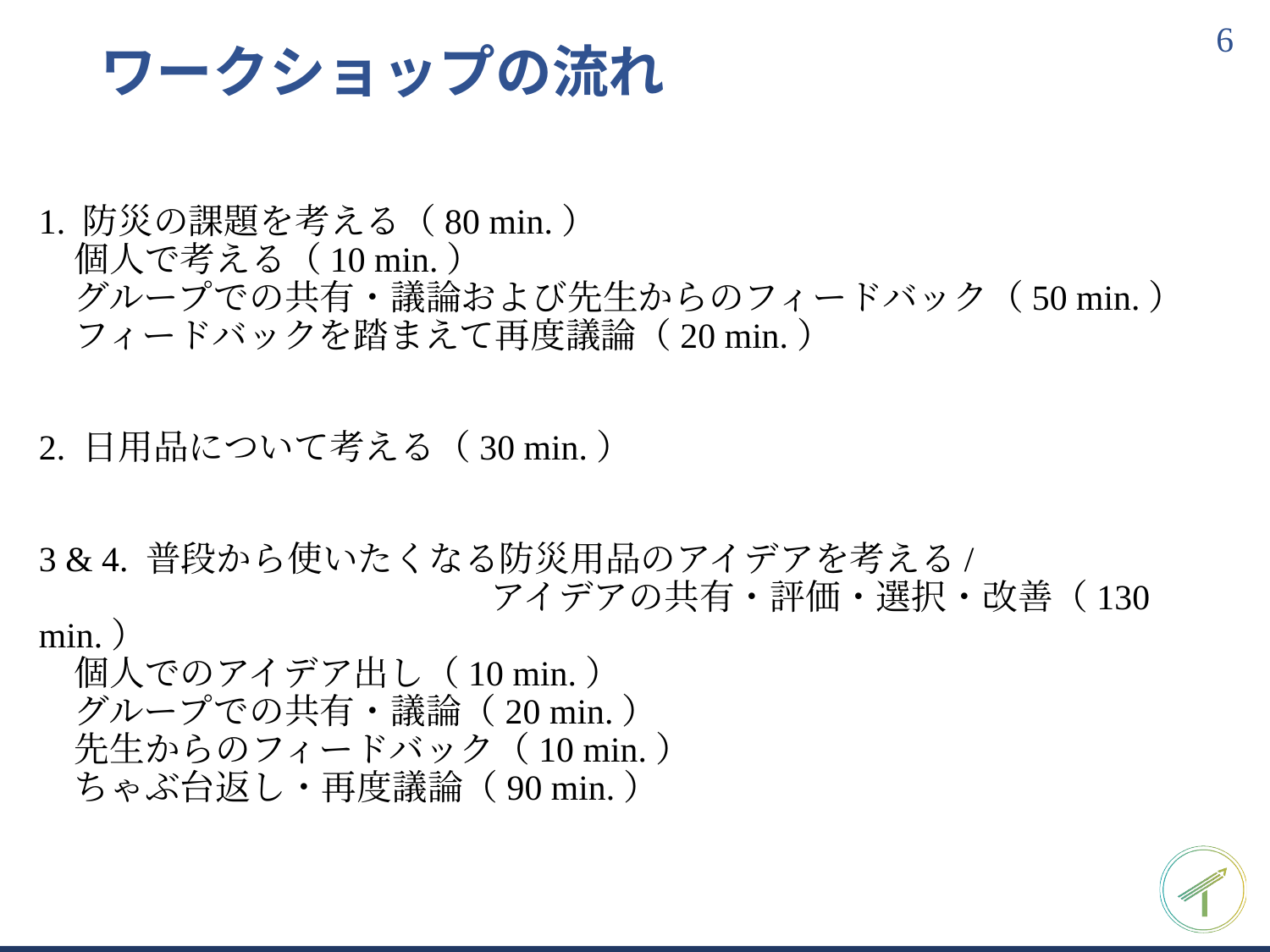

# ワークショップの流れ
1. 防災の課題を考える（80 min.）
　個人で考える（10 min.）
　グループでの共有・議論および先生からのフィードバック（50 min.）
　フィードバックを踏まえて再度議論（20 min.）

2. 日用品について考える（30 min.）

3 & 4. 普段から使いたくなる防災用品のアイデアを考える/
			　　アイデアの共有・評価・選択・改善（130 min.）
　個人でのアイデア出し（10 min.）
　グループでの共有・議論（20 min.）
　先生からのフィードバック（10 min.）
　ちゃぶ台返し・再度議論（90 min.）